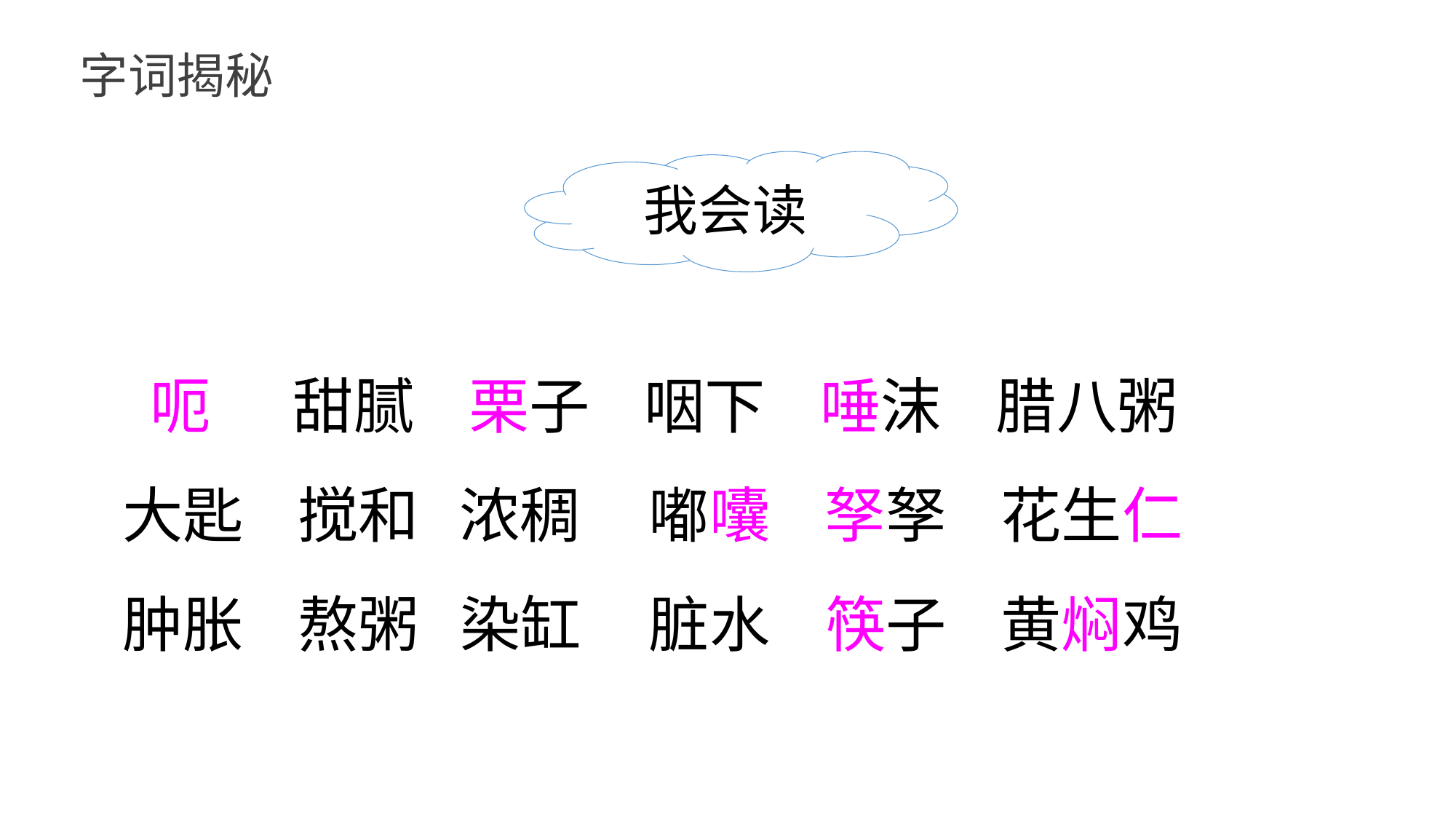

字词揭秘
我会读
 呃      甜腻    栗子    咽下    唾沫    腊八粥
大匙    搅和   浓稠     嘟囔    孥孥    花生仁
肿胀    熬粥   染缸     脏水    筷子    黄焖鸡